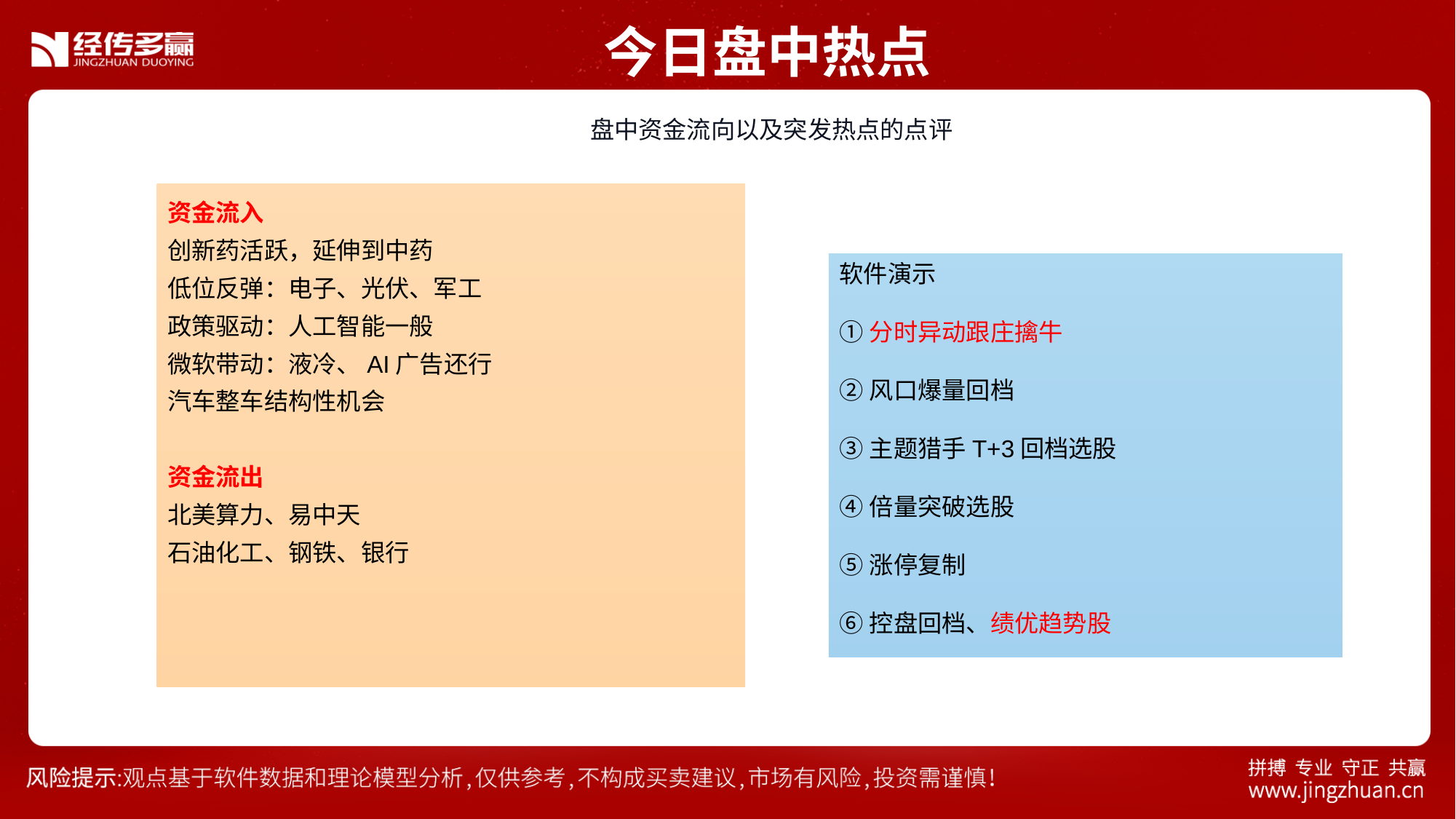

今日盘中热点
          盘中资金流向以及突发热点的点评

资金流入
创新药活跃，延伸到中药
低位反弹：电子、光伏、军工
政策驱动：人工智能一般
微软带动：液冷、AI广告还行
汽车整车结构性机会

资金流出
北美算力、易中天
石油化工、钢铁、银行
软件演示

①分时异动跟庄擒牛

②风口爆量回档

③主题猎手T+3回档选股

④倍量突破选股

⑤涨停复制

⑥控盘回档、绩优趋势股